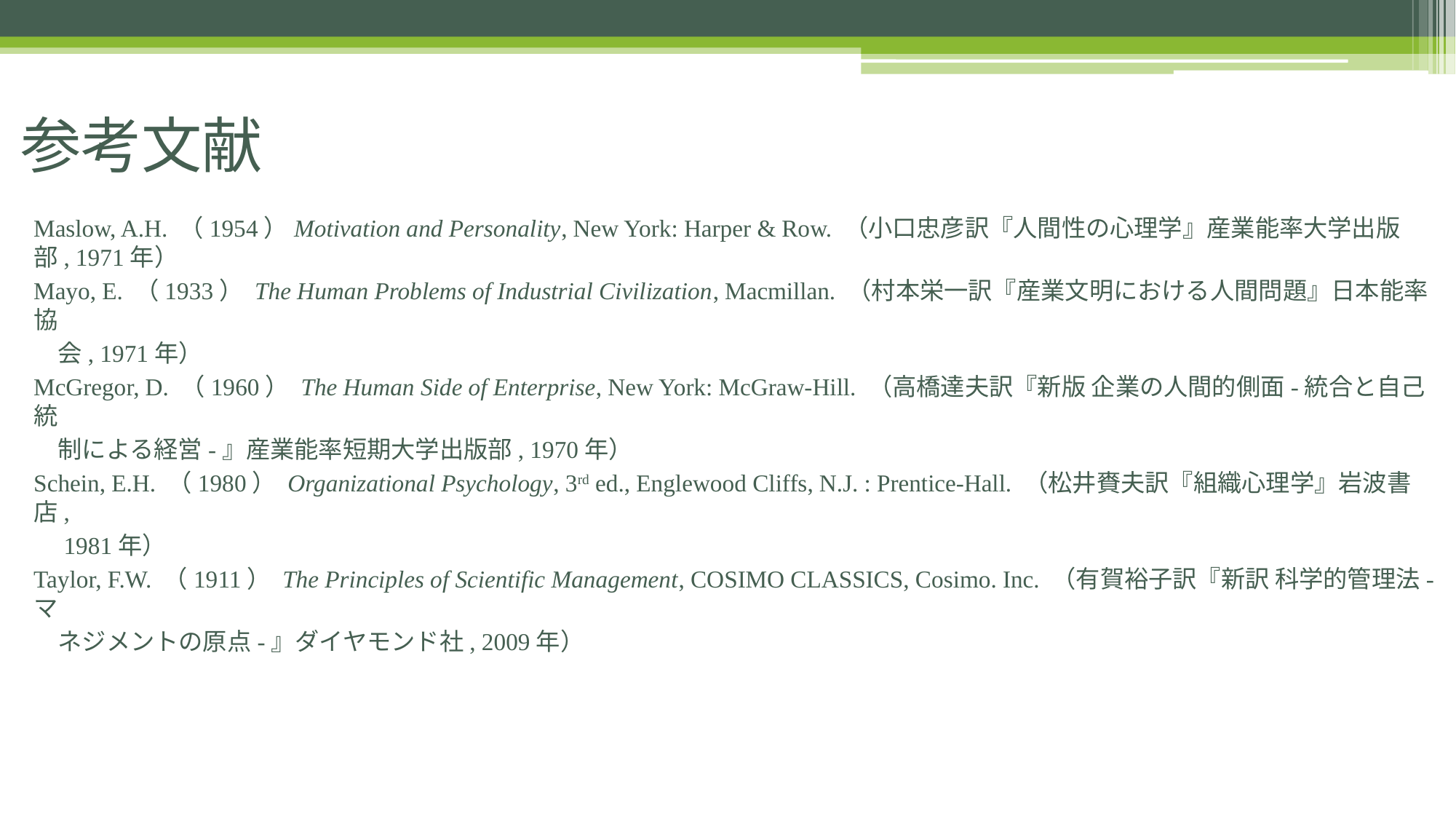

# 参考文献
Maslow, A.H. （1954）Motivation and Personality, New York: Harper & Row. （小口忠彦訳『人間性の心理学』産業能率大学出版部, 1971年）
Mayo, E. （1933） The Human Problems of Industrial Civilization, Macmillan. （村本栄一訳『産業文明における人間問題』日本能率協
　会, 1971年）
McGregor, D. （1960） The Human Side of Enterprise, New York: McGraw-Hill. （高橋達夫訳『新版 企業の人間的側面-統合と自己統
　制による経営-』産業能率短期大学出版部, 1970年）
Schein, E.H. （1980） Organizational Psychology, 3rd ed., Englewood Cliffs, N.J. : Prentice-Hall. （松井賚夫訳『組織心理学』岩波書店,
　1981年）
Taylor, F.W. （1911） The Principles of Scientific Management, COSIMO CLASSICS, Cosimo. Inc. （有賀裕子訳『新訳 科学的管理法-マ
　ネジメントの原点-』ダイヤモンド社, 2009年）